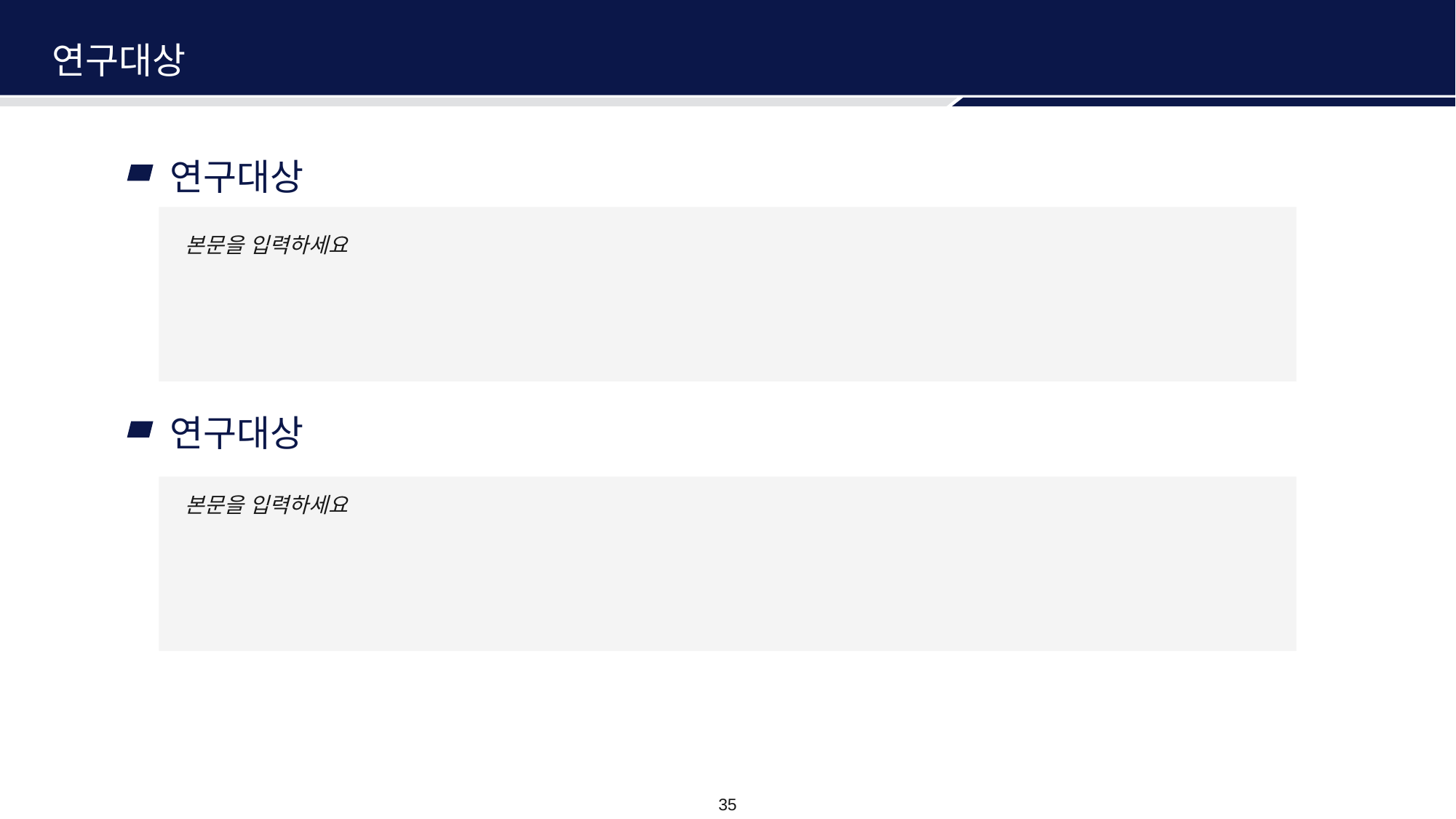

연구대상
연구대상

본문을 입력하세요
연구대상

본문을 입력하세요